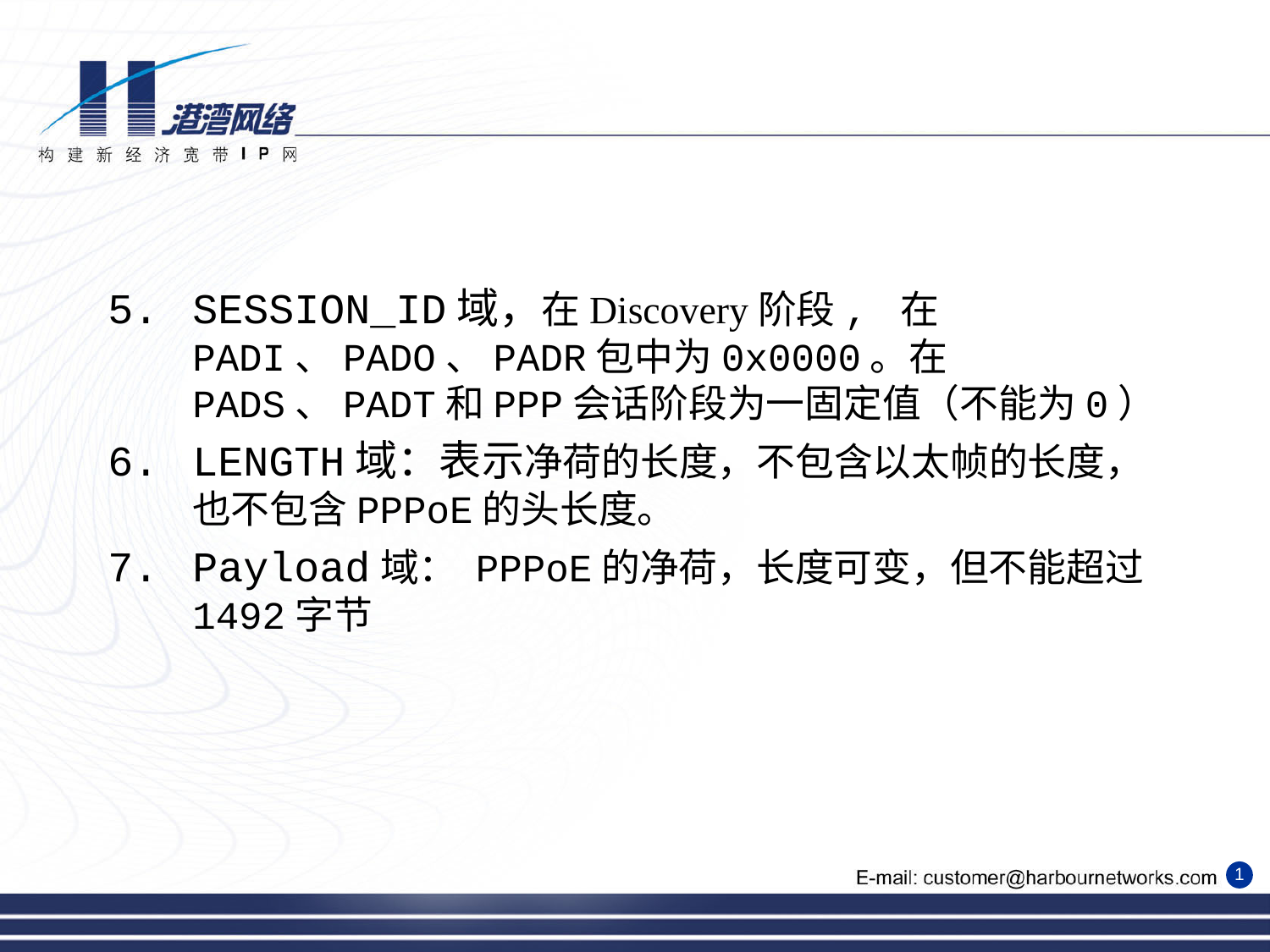

SESSION_ID域，在Discovery阶段, 在PADI、PADO、PADR包中为0x0000。在PADS、PADT和PPP会话阶段为一固定值（不能为0）
LENGTH域：表示净荷的长度，不包含以太帧的长度，也不包含PPPoE的头长度。
Payload域： PPPoE的净荷，长度可变，但不能超过1492字节